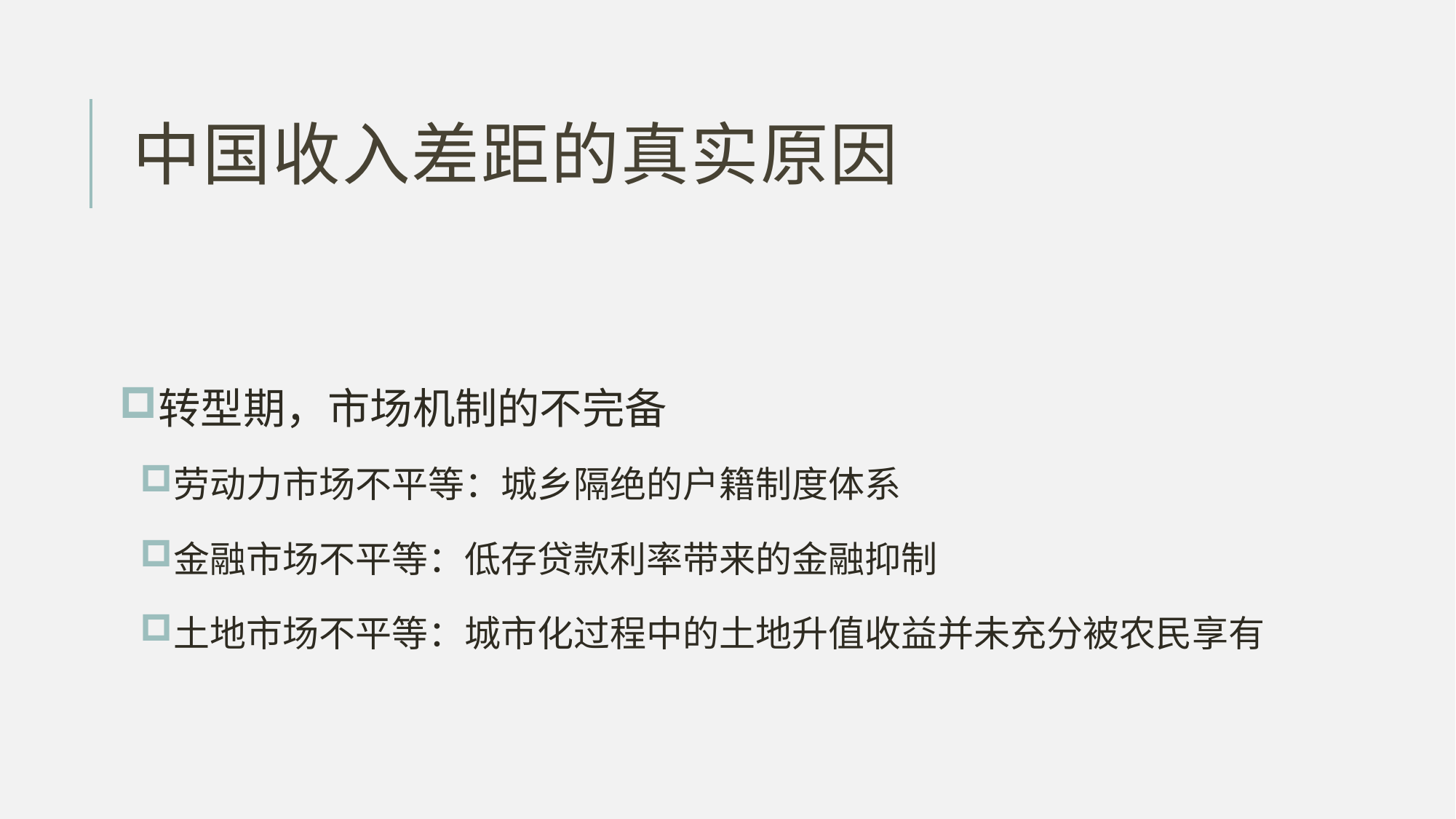

# 中国收入差距的真实原因
转型期，市场机制的不完备
劳动力市场不平等：城乡隔绝的户籍制度体系
金融市场不平等：低存贷款利率带来的金融抑制
土地市场不平等：城市化过程中的土地升值收益并未充分被农民享有